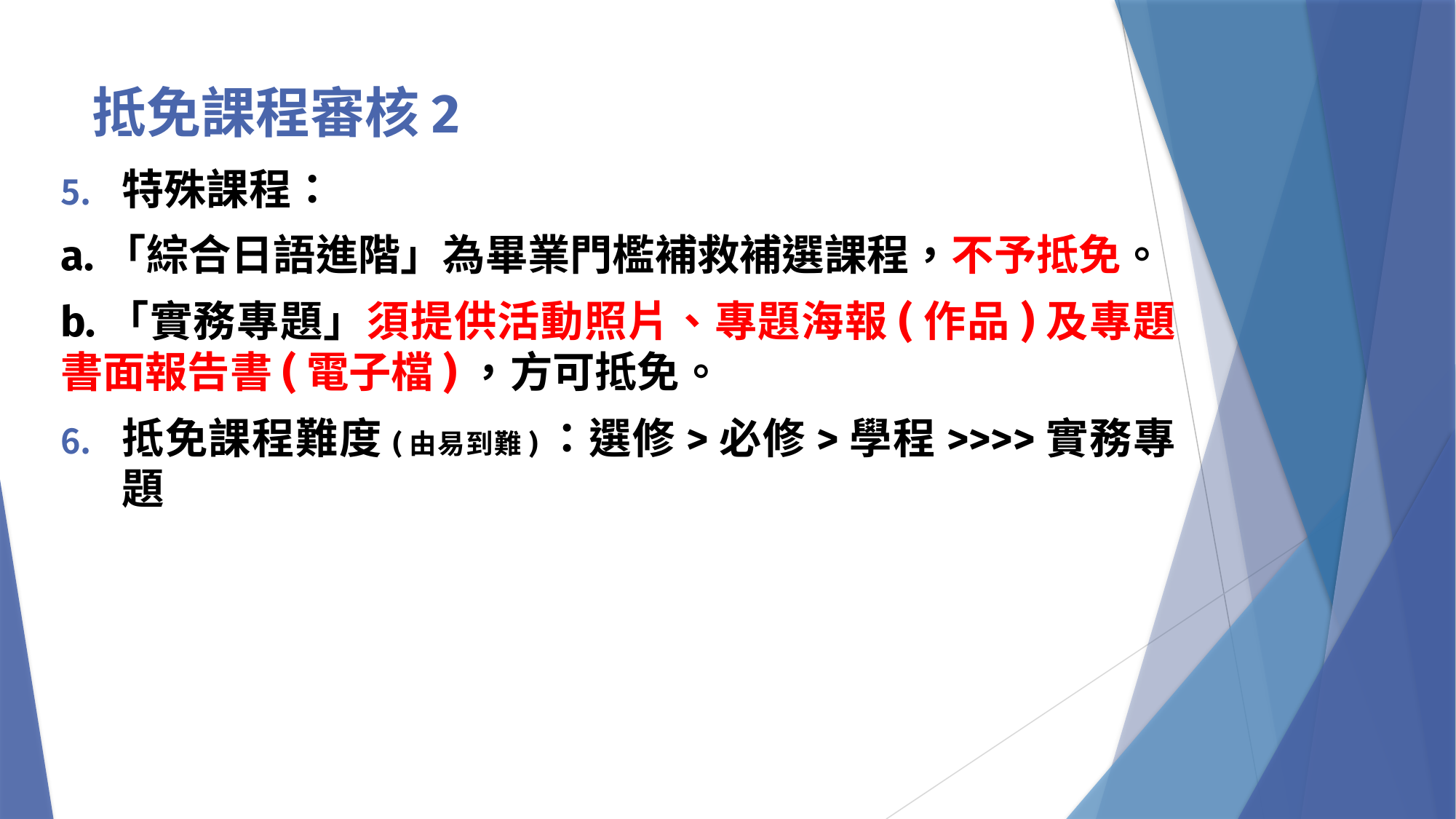

# 抵免課程審核2
特殊課程：
a.「綜合日語進階」為畢業門檻補救補選課程，不予抵免。
b.「實務專題」須提供活動照片、專題海報(作品)及專題書面報告書(電子檔)，方可抵免。
抵免課程難度(由易到難)：選修>必修>學程>>>>實務專題